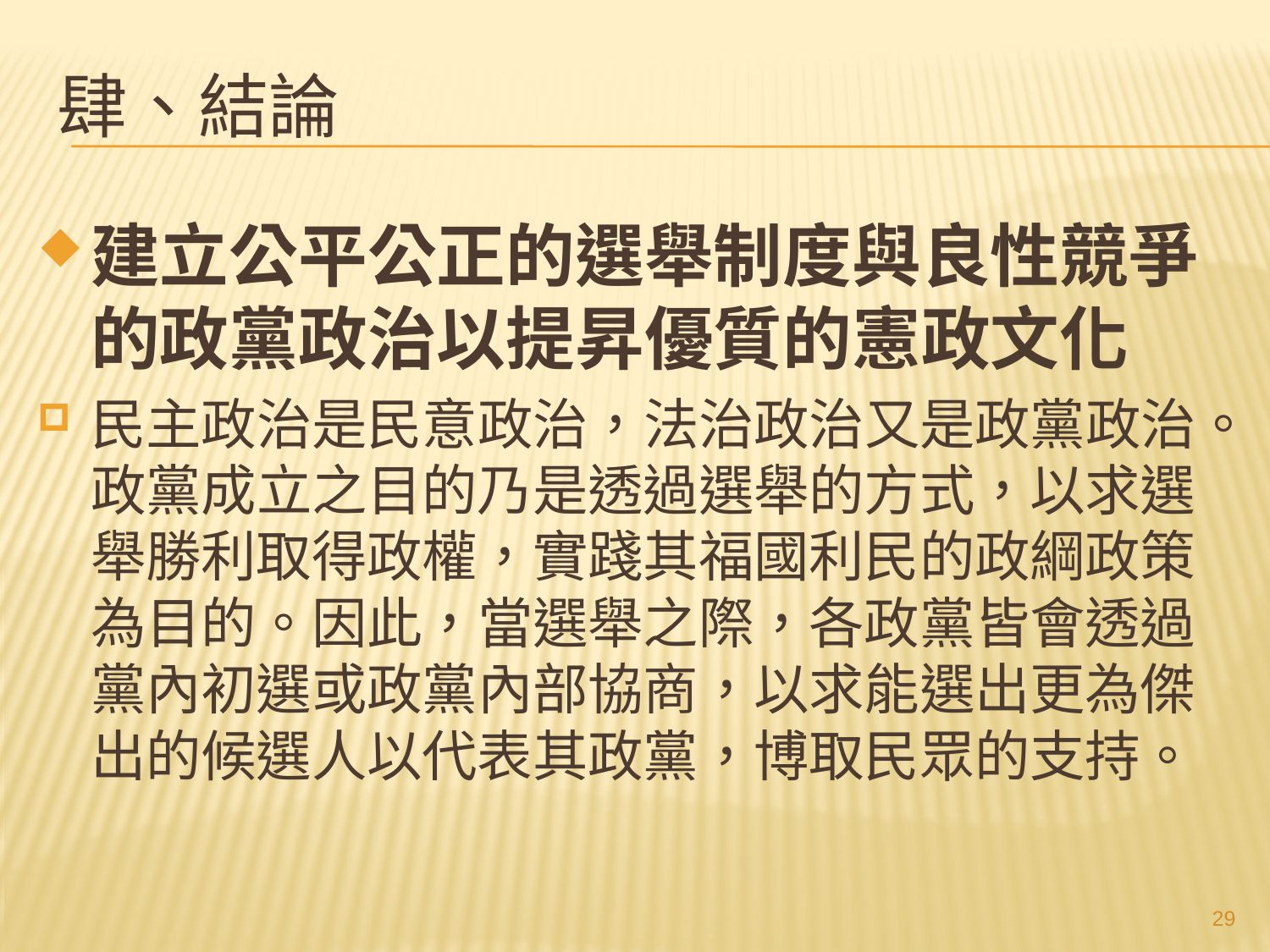

# 肆、結論
建立公平公正的選舉制度與良性競爭的政黨政治以提昇優質的憲政文化
民主政治是民意政治，法治政治又是政黨政治。政黨成立之目的乃是透過選舉的方式，以求選舉勝利取得政權，實踐其福國利民的政綱政策為目的。因此，當選舉之際，各政黨皆會透過黨內初選或政黨內部協商，以求能選出更為傑出的候選人以代表其政黨，博取民眾的支持。
29